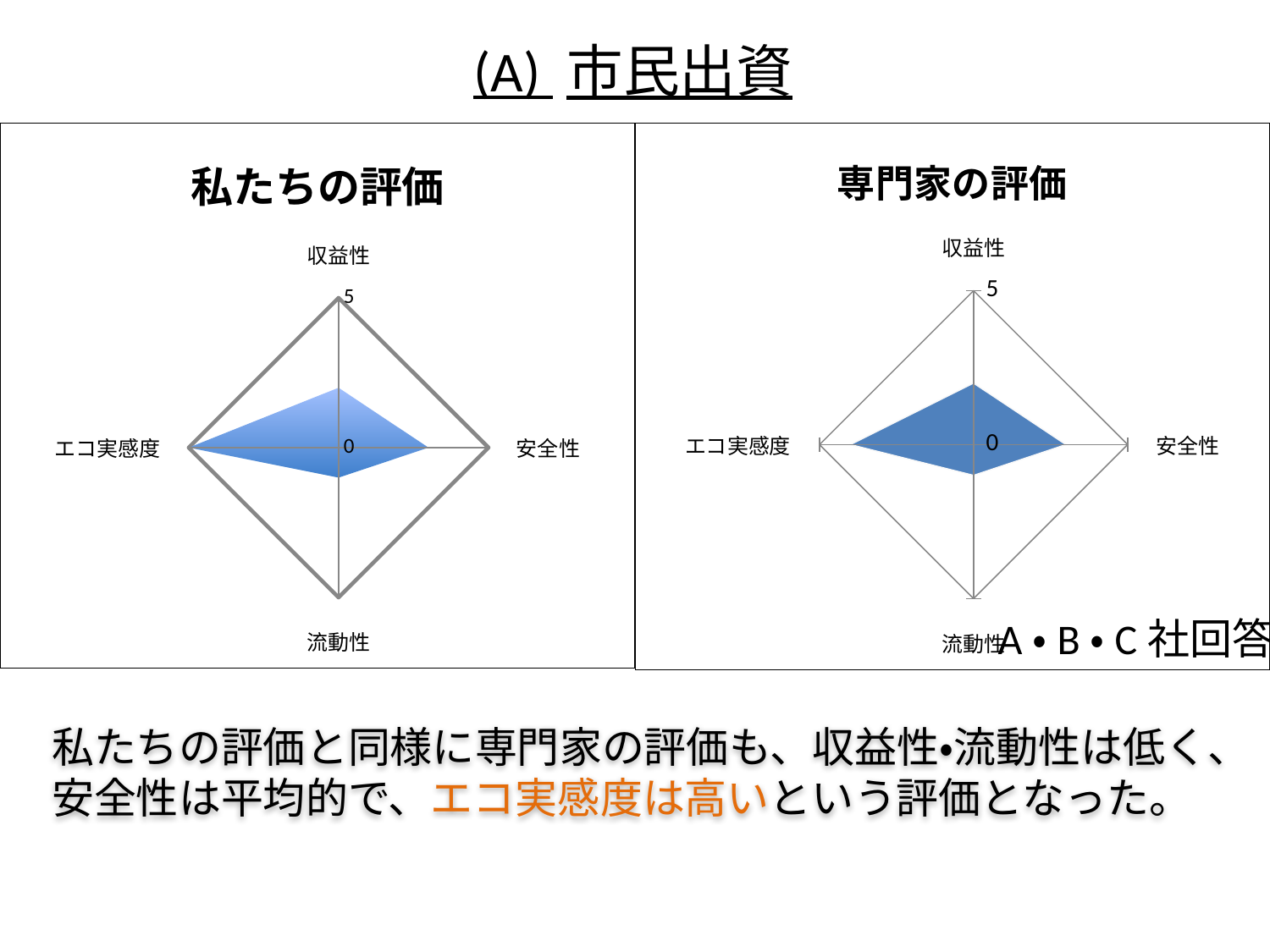

(A) 市民出資

### Chart: 私たちの評価

| Category | 市民出資 |
|---|---|
| 収益性 | 2.0 |
| 安全性 | 3.0 |
| 流動性 | 1.0 |
| エコ実感度 | 5.0 |

### Chart: 専門家の評価

| Category | 市民出資 |
|---|---|
| 収益性 | 2.0 |
| 安全性 | 3.0 |
| 流動性 | 1.0 |
| エコ実感度 | 4.0 |
A・B・C社回答
私たちの評価と同様に専門家の評価も、収益性・流動性は低く、安全性は平均的で、エコ実感度は高いという評価となった。